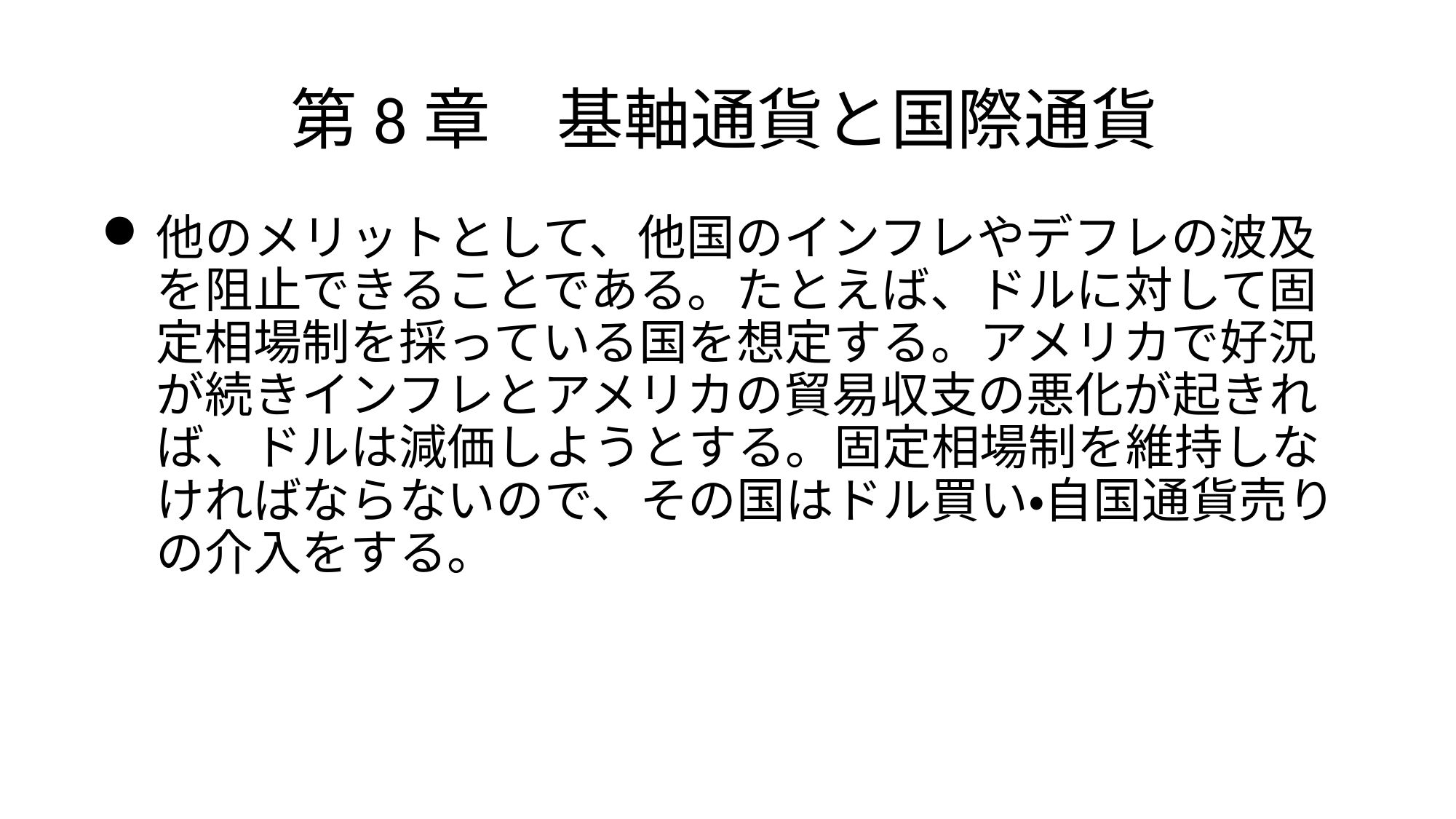

# 第8章　基軸通貨と国際通貨
他のメリットとして、他国のインフレやデフレの波及を阻止できることである。たとえば、ドルに対して固定相場制を採っている国を想定する。アメリカで好況が続きインフレとアメリカの貿易収支の悪化が起きれば、ドルは減価しようとする。固定相場制を維持しなければならないので、その国はドル買い・自国通貨売りの介入をする。